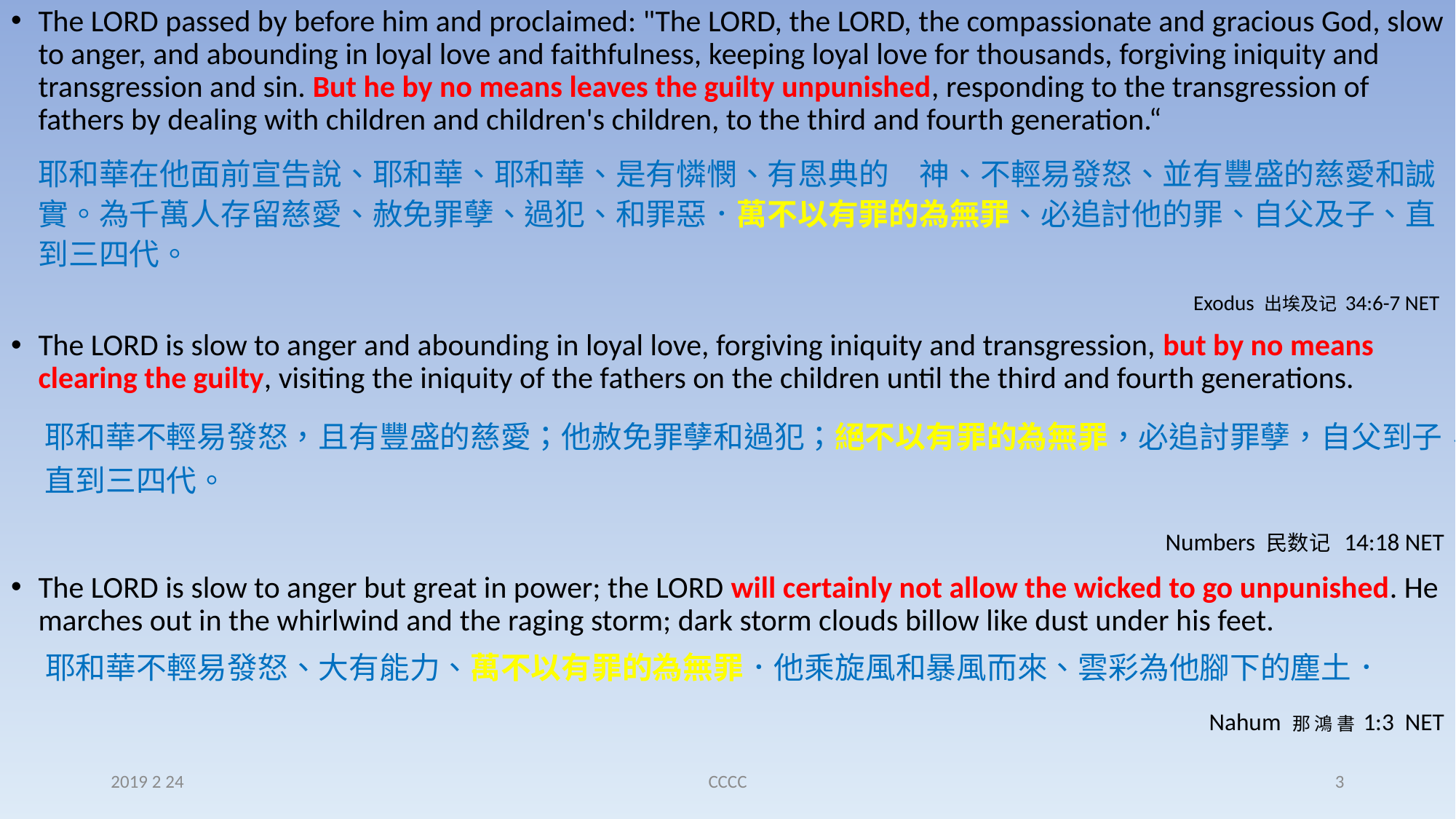

The LORD passed by before him and proclaimed: "The LORD, the LORD, the compassionate and gracious God, slow to anger, and abounding in loyal love and faithfulness, keeping loyal love for thousands, forgiving iniquity and transgression and sin. But he by no means leaves the guilty unpunished, responding to the transgression of fathers by dealing with children and children's children, to the third and fourth generation.“
耶和華在他面前宣告說、耶和華、耶和華、是有憐憫、有恩典的　神、不輕易發怒、並有豐盛的慈愛和誠實。為千萬人存留慈愛、赦免罪孽、過犯、和罪惡．萬不以有罪的為無罪、必追討他的罪、自父及子、直到三四代。
Exodus 出埃及记 34:6-7 NET
The LORD is slow to anger and abounding in loyal love, forgiving iniquity and transgression, but by no means clearing the guilty, visiting the iniquity of the fathers on the children until the third and fourth generations.
耶和華不輕易發怒，且有豐盛的慈愛；他赦免罪孽和過犯；絕不以有罪的為無罪，必追討罪孽，自父到子，直到三四代。
Numbers 民数记 14:18 NET
The LORD is slow to anger but great in power; the LORD will certainly not allow the wicked to go unpunished. He marches out in the whirlwind and the raging storm; dark storm clouds billow like dust under his feet.
    耶和華不輕易發怒、大有能力、萬不以有罪的為無罪．他乘旋風和暴風而來、雲彩為他腳下的塵土．
Nahum 那 鴻 書 1:3  NET
2019 2 24
CCCC
3